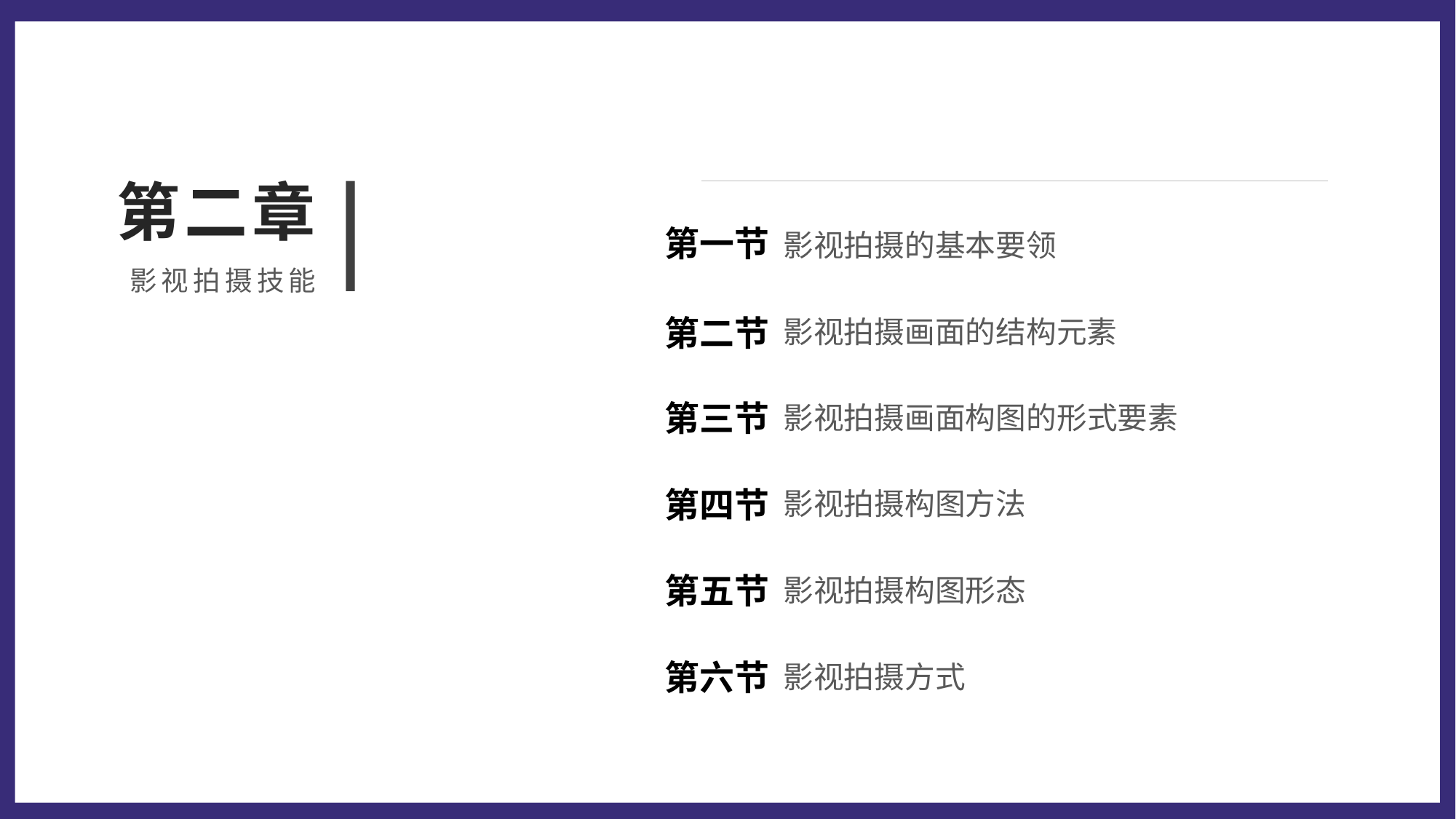

第二章

影视拍摄的基本要领
第一节
影视拍摄技能
影视拍摄画面的结构元素
第二节
影视拍摄画面构图的形式要素
第三节
影视拍摄构图方法
第四节
影视拍摄构图形态
第五节
影视拍摄方式
第六节